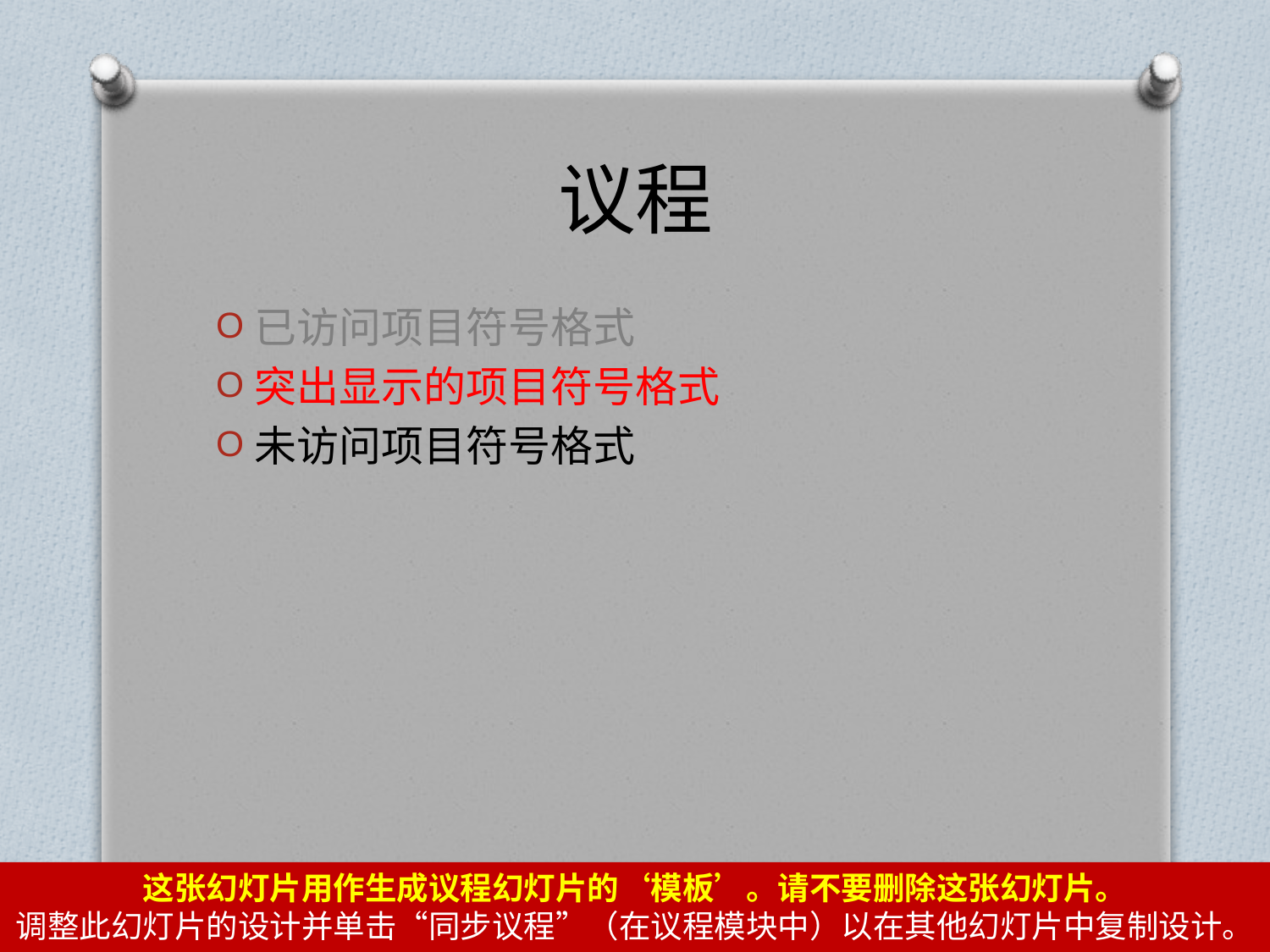

# 议程
已访问项目符号格式
突出显示的项目符号格式
未访问项目符号格式
这张幻灯片用作生成议程幻灯片的‘模板’。请不要删除这张幻灯片。
调整此幻灯片的设计并单击“同步议程”（在议程模块中）以在其他幻灯片中复制设计。